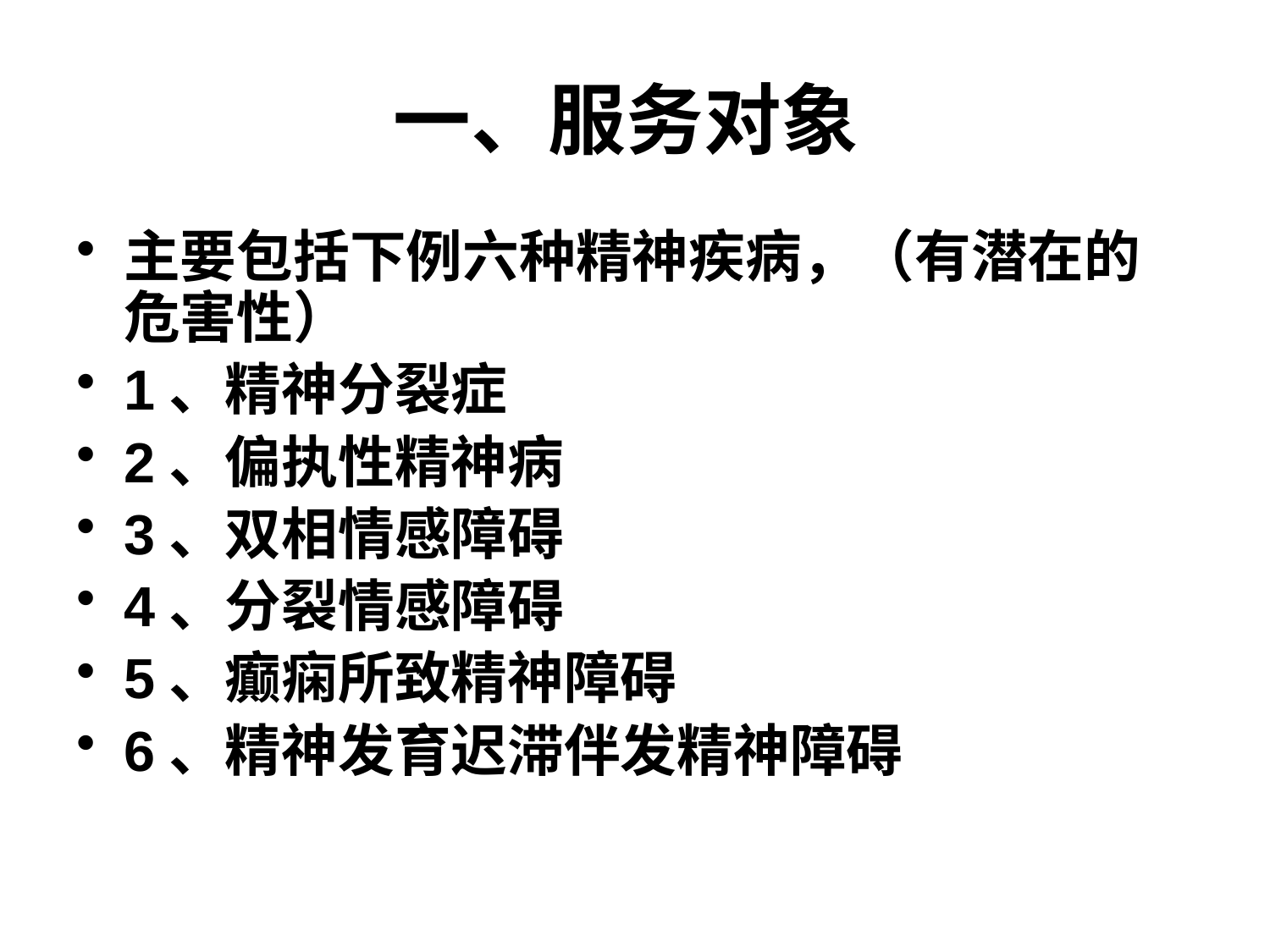

# 一、服务对象
主要包括下例六种精神疾病，（有潜在的危害性）
1、精神分裂症
2、偏执性精神病
3、双相情感障碍
4、分裂情感障碍
5、癫痫所致精神障碍
6、精神发育迟滞伴发精神障碍